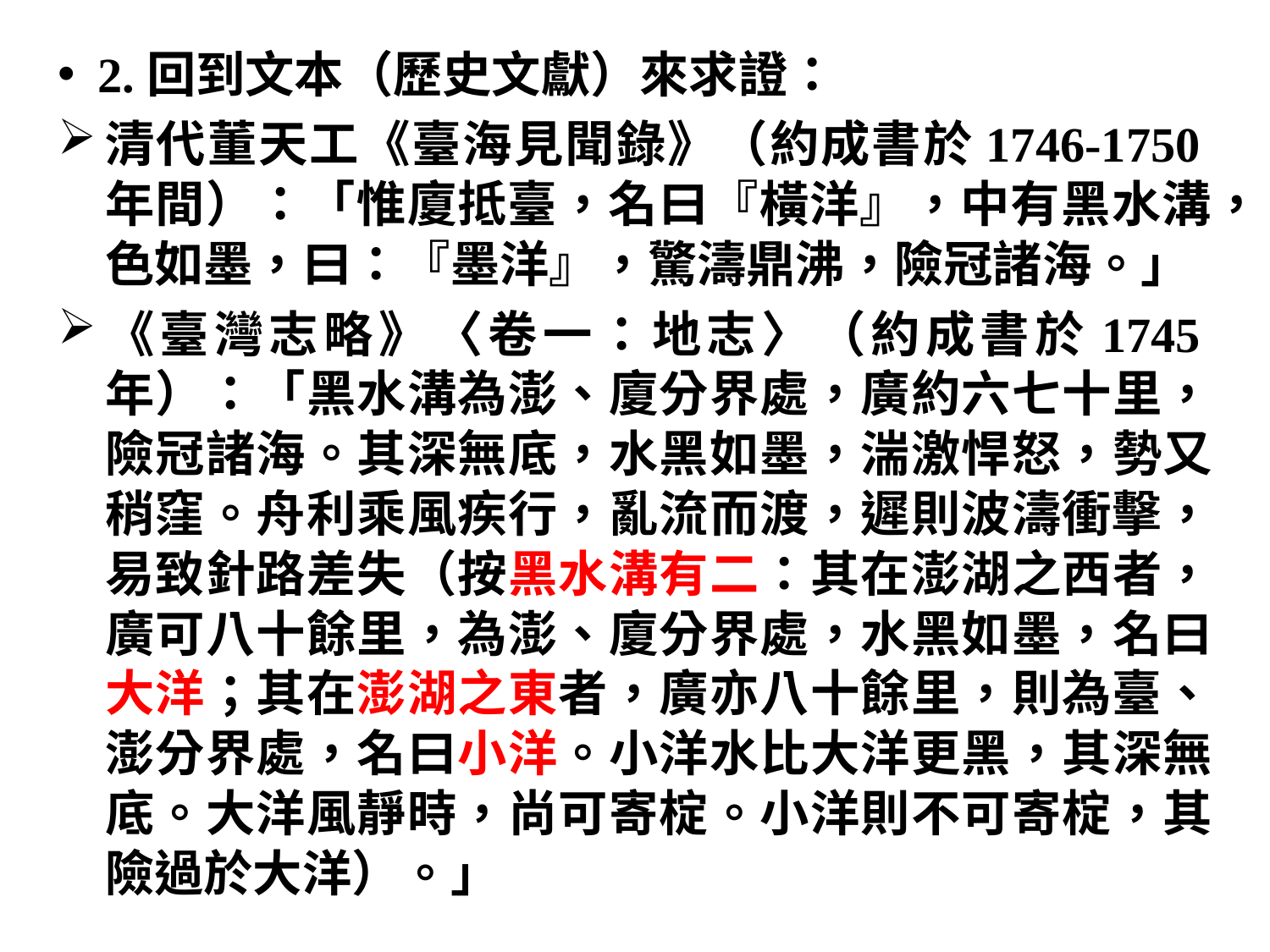

2.回到文本（歷史文獻）來求證：
清代董天工《臺海見聞錄》（約成書於1746-1750年間）：「惟廈抵臺，名曰『橫洋』，中有黑水溝，色如墨，曰：『墨洋』，驚濤鼎沸，險冠諸海。」
《臺灣志略》〈卷一：地志〉（約成書於1745年）：「黑水溝為澎、廈分界處，廣約六七十里，險冠諸海。其深無底，水黑如墨，湍激悍怒，勢又稍窪。舟利乘風疾行，亂流而渡，遲則波濤衝擊，易致針路差失（按黑水溝有二：其在澎湖之西者，廣可八十餘里，為澎、廈分界處，水黑如墨，名曰大洋；其在澎湖之東者，廣亦八十餘里，則為臺、澎分界處，名曰小洋。小洋水比大洋更黑，其深無底。大洋風靜時，尚可寄椗。小洋則不可寄椗，其險過於大洋）。」